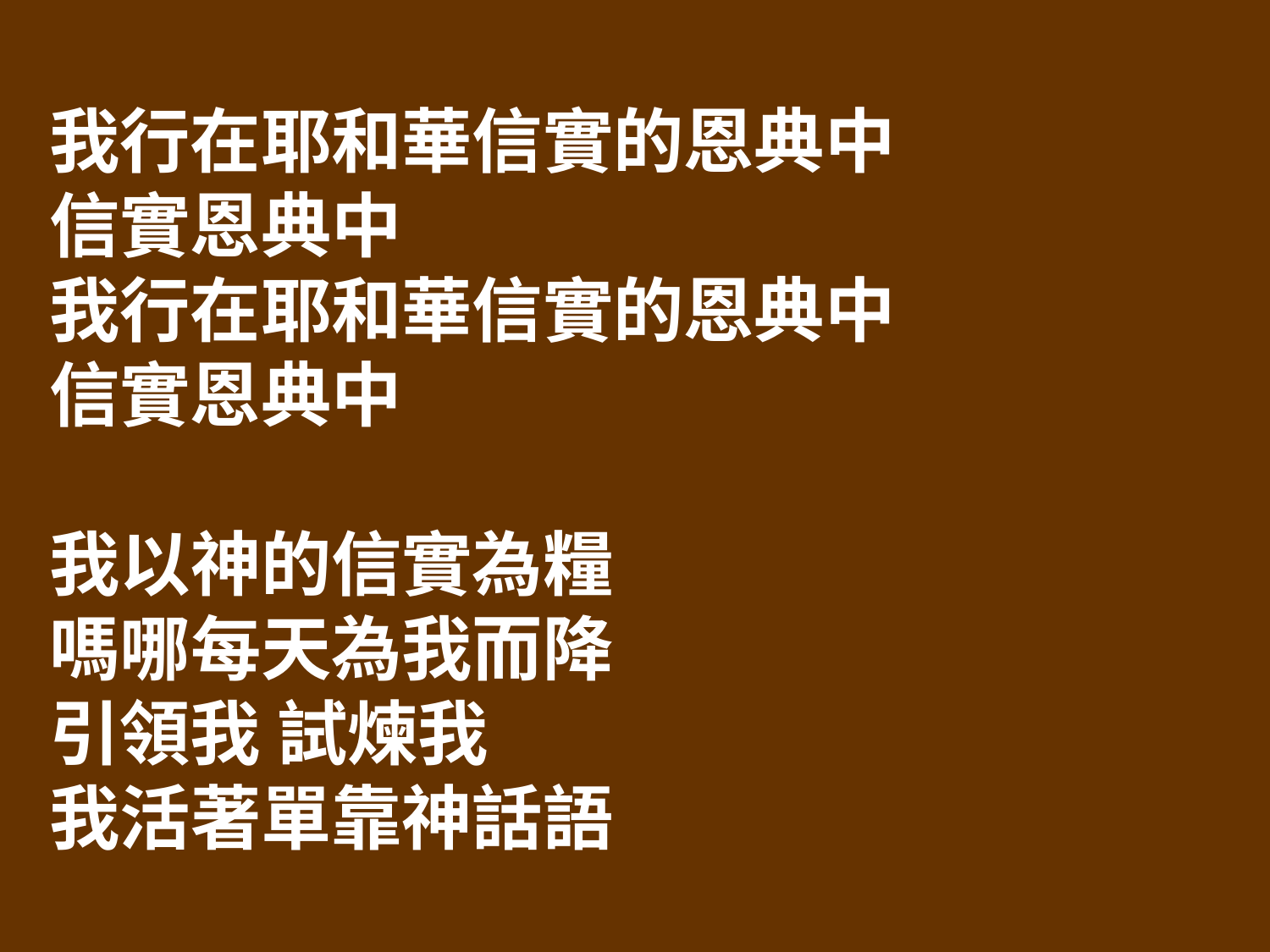

我行在耶和華信實的恩典中
信實恩典中
我行在耶和華信實的恩典中
信實恩典中

我以神的信實為糧
嗎哪每天為我而降
引領我 試煉我
我活著單靠神話語